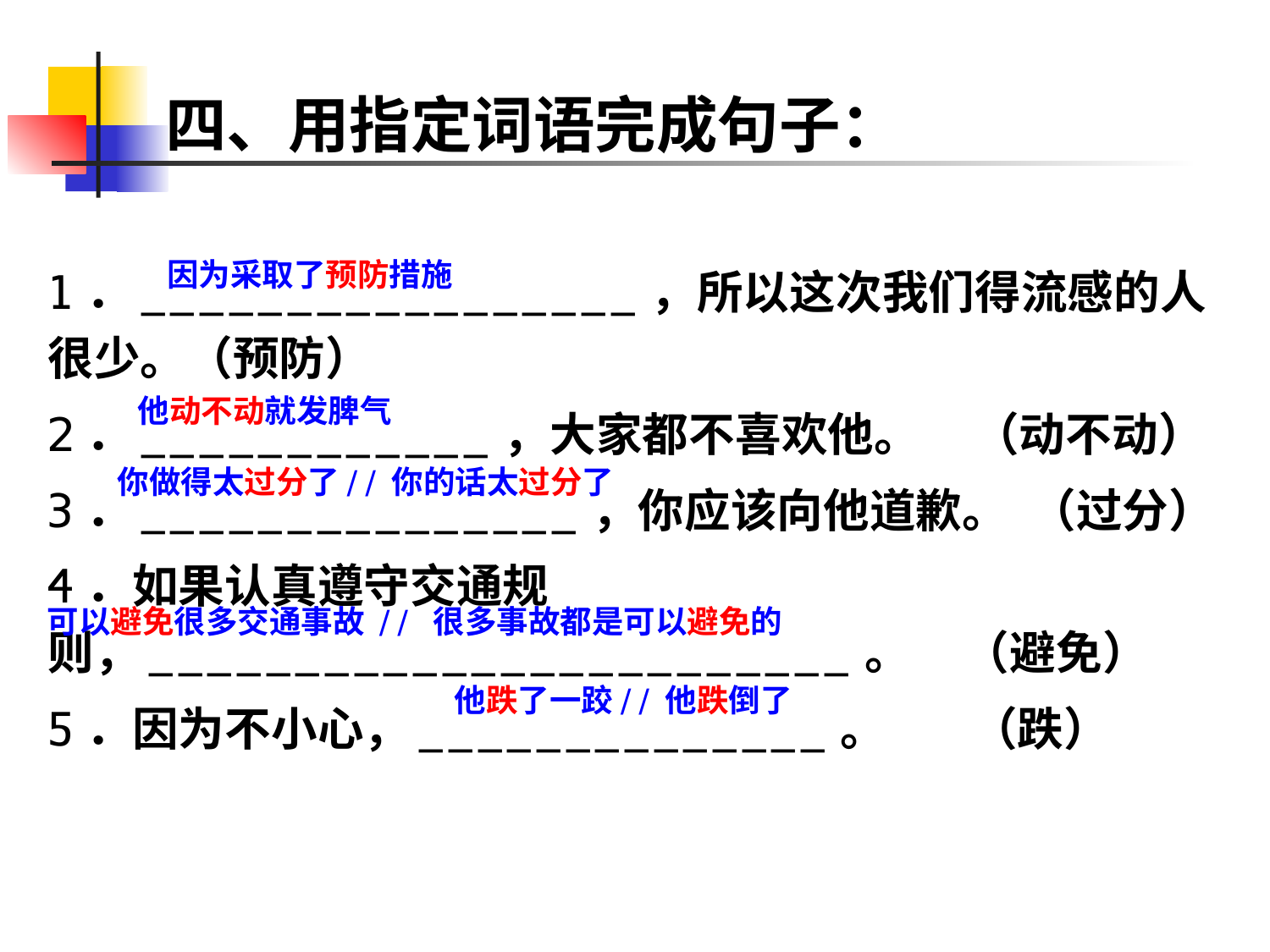

# 四、用指定词语完成句子：
1．_________________，所以这次我们得流感的人很少。（预防）
2．____________，大家都不喜欢他。     （动不动）
3．_______________，你应该向他道歉。  （过分）
4．如果认真遵守交通规则，________________________。     （避免）
5．因为不小心，______________。        （跌）

因为采取了预防措施
他动不动就发脾气
你做得太过分了//你的话太过分了
可以避免很多交通事故 // 很多事故都是可以避免的
他跌了一跤//他跌倒了